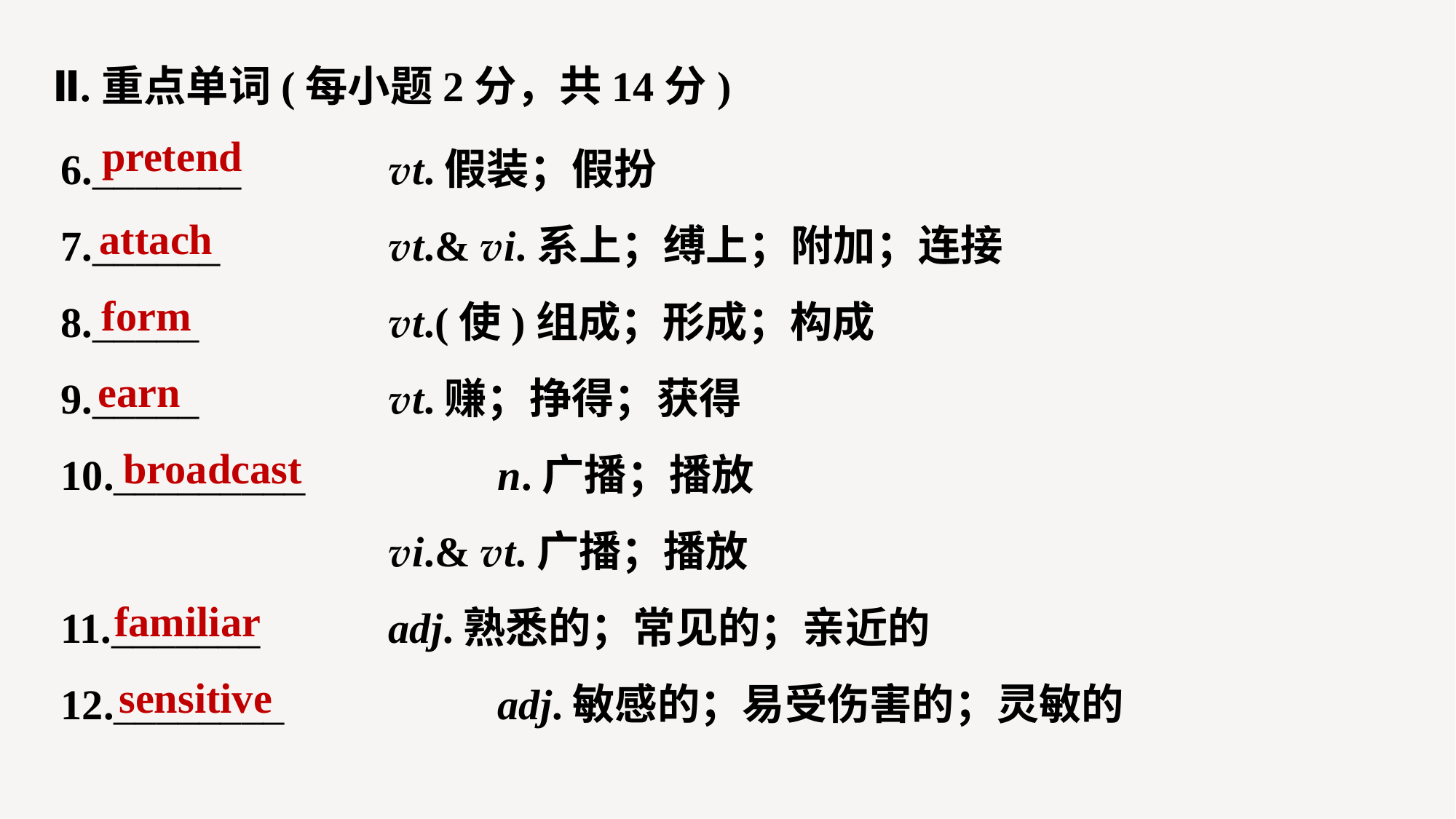

Ⅱ.重点单词(每小题2分，共14分)
6._______ 		vt.假装；假扮
7.______ 		vt.& vi.系上；缚上；附加；连接
8._____ 		vt.(使)组成；形成；构成
9._____ 		vt.赚；挣得；获得
10._________ 		n.广播；播放
			vi.& vt.广播；播放
11._______ 		adj.熟悉的；常见的；亲近的
12.________ 		adj.敏感的；易受伤害的；灵敏的
pretend
attach
form
earn
broadcast
familiar
sensitive